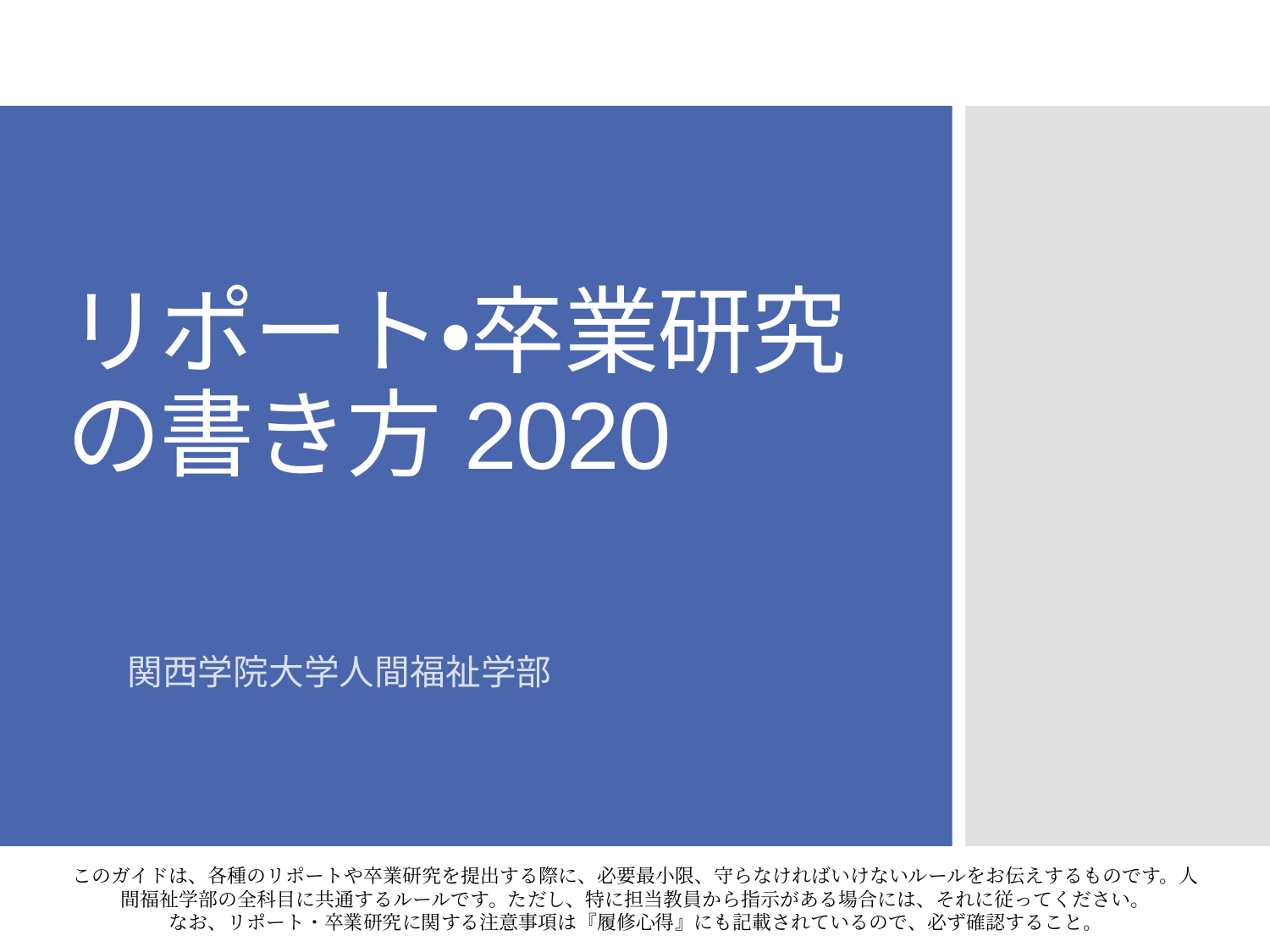

# リポート・卒業研究の書き方2020
関西学院大学人間福祉学部
このガイドは、各種のリポートや卒業研究を提出する際に、必要最小限、守らなければいけないルールをお伝えするものです。人間福祉学部の全科目に共通するルールです。ただし、特に担当教員から指示がある場合には、それに従ってください。
なお、リポート・卒業研究に関する注意事項は『履修心得』にも記載されているので、必ず確認すること。